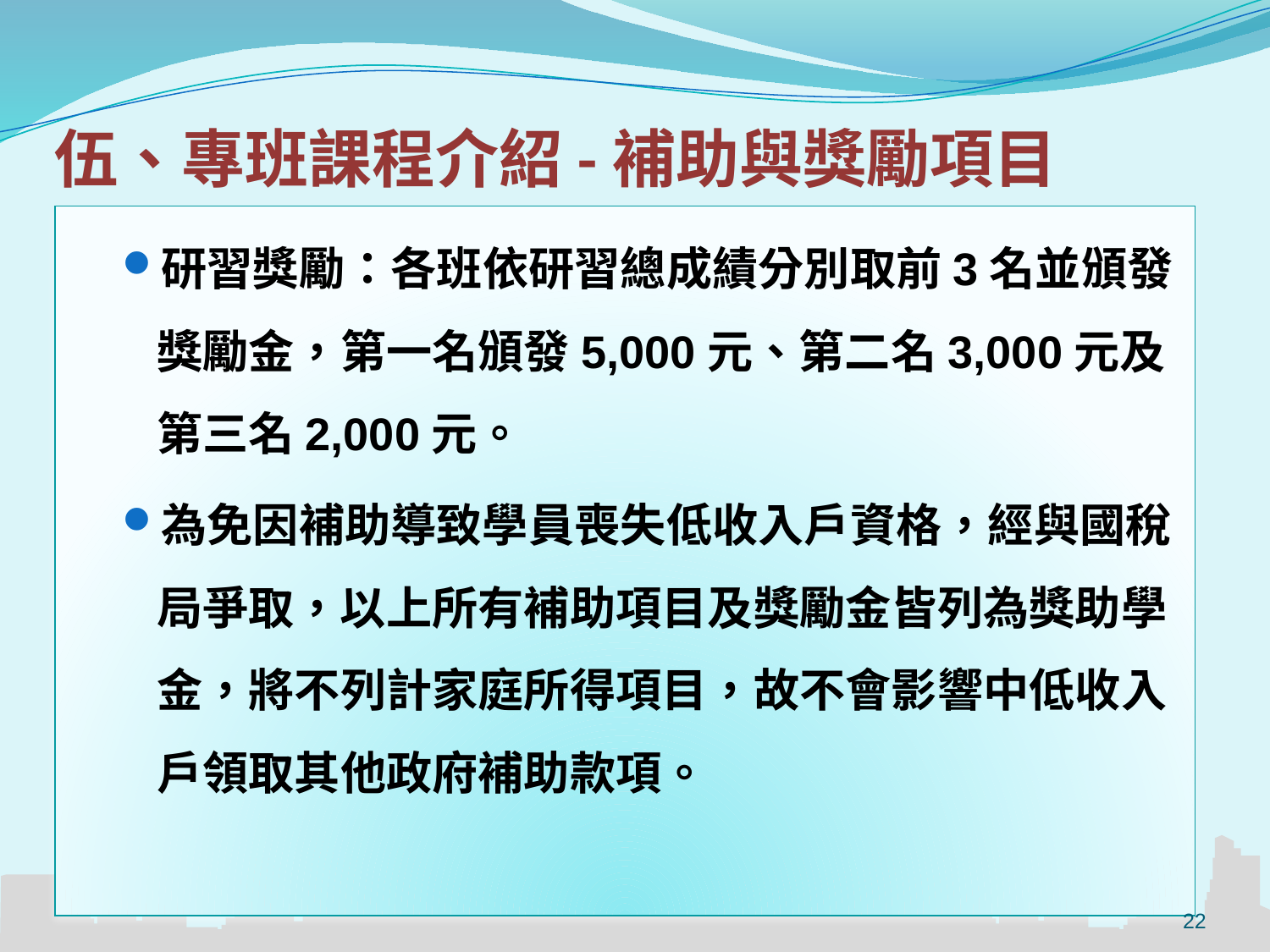

# 伍、專班課程介紹-補助與獎勵項目
研習獎勵：各班依研習總成績分別取前3名並頒發獎勵金，第一名頒發5,000元、第二名3,000元及第三名2,000元。
為免因補助導致學員喪失低收入戶資格，經與國稅局爭取，以上所有補助項目及獎勵金皆列為獎助學金，將不列計家庭所得項目，故不會影響中低收入戶領取其他政府補助款項。

22